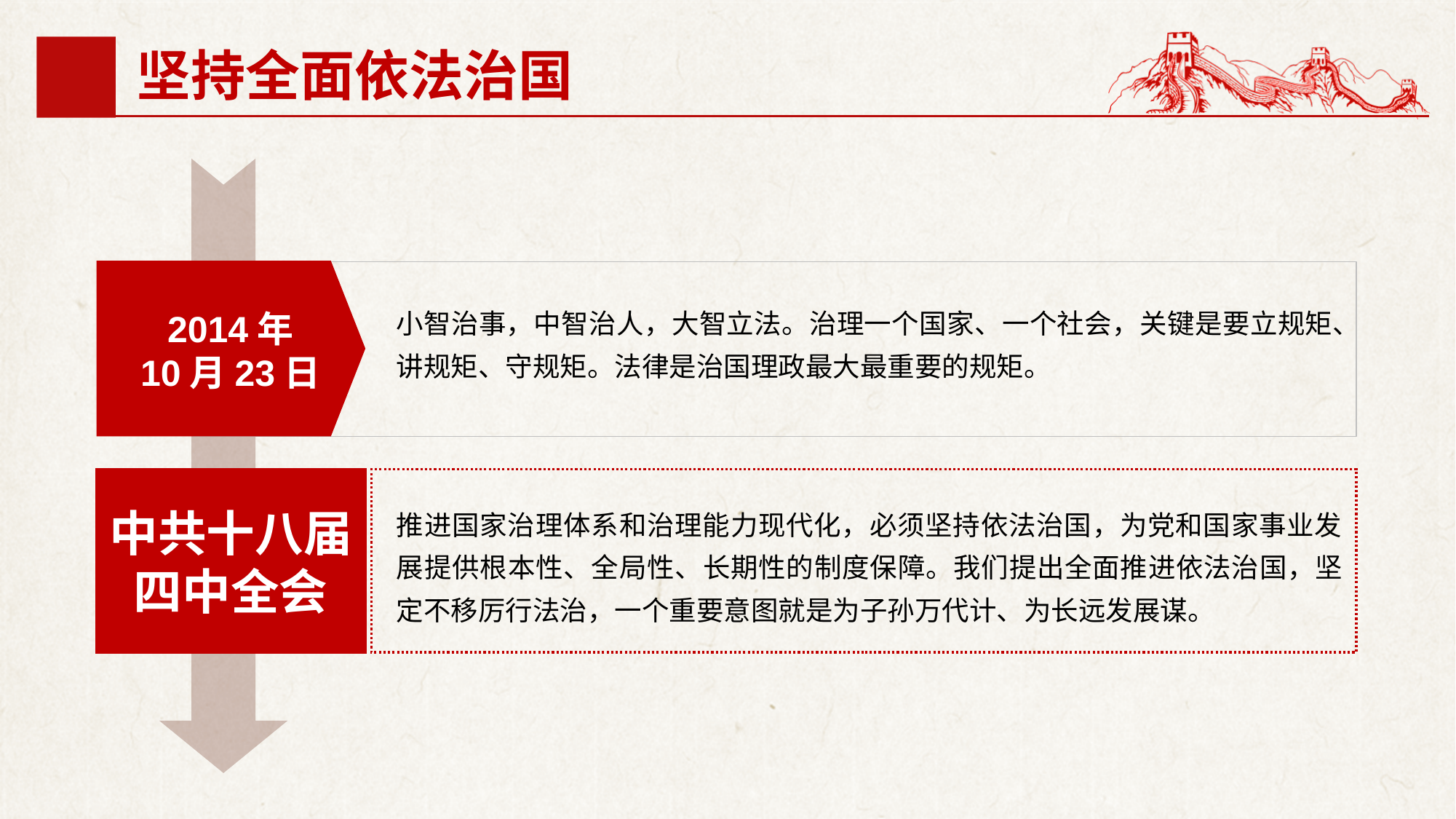

坚持全面依法治国

2014年
10月23日

小智治事，中智治人，大智立法。治理一个国家、一个社会，关键是要立规矩、讲规矩、守规矩。法律是治国理政最大最重要的规矩。

中共十八届四中全会

推进国家治理体系和治理能力现代化，必须坚持依法治国，为党和国家事业发展提供根本性、全局性、长期性的制度保障。我们提出全面推进依法治国，坚定不移厉行法治，一个重要意图就是为子孙万代计、为长远发展谋。